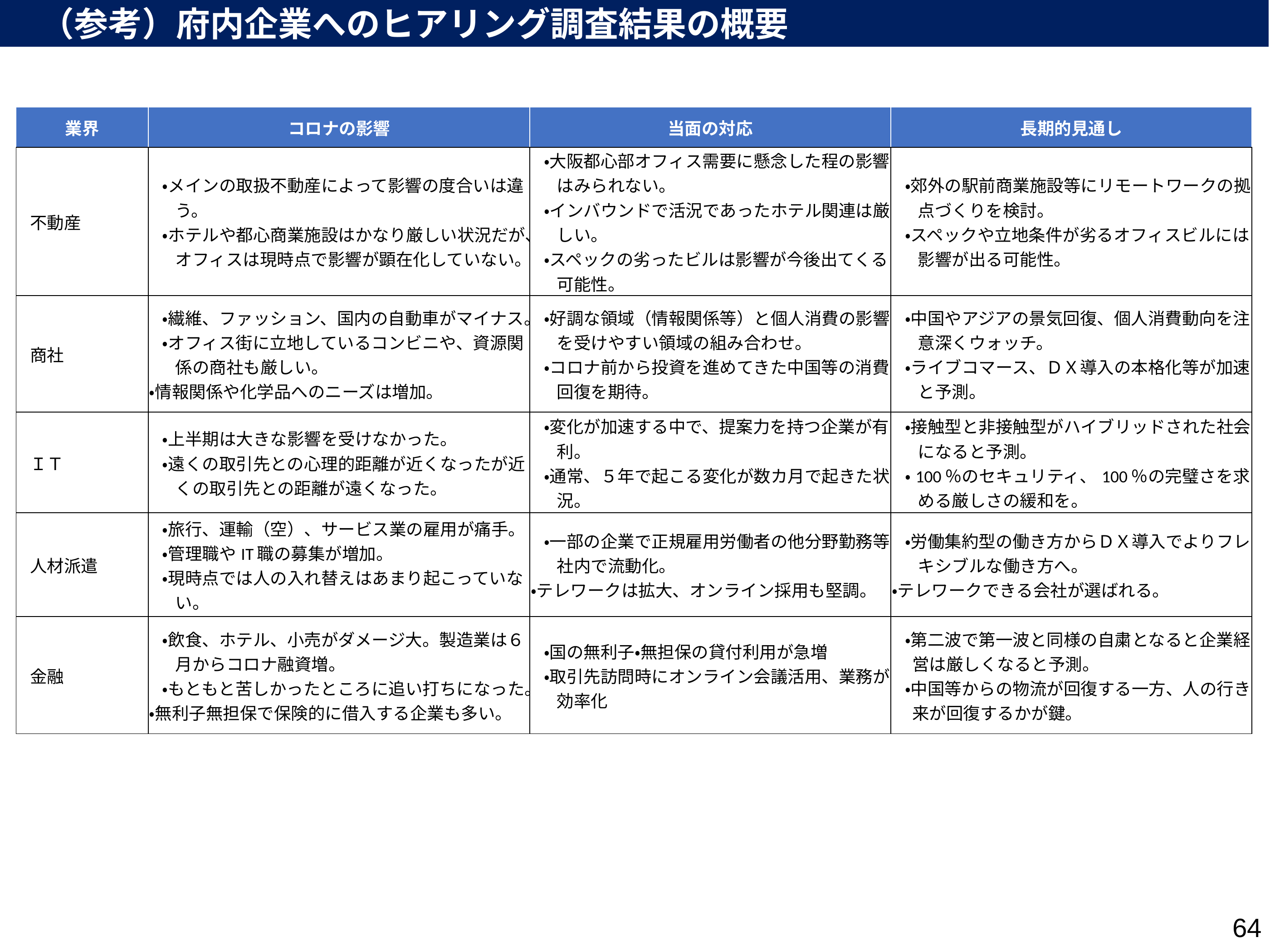

（参考）府内企業へのヒアリング調査結果の概要
| 業界 | コロナの影響 | 当面の対応 | 長期的見通し |
| --- | --- | --- | --- |
| 不動産 | ・メインの取扱不動産によって影響の度合いは違う。 ・ホテルや都心商業施設はかなり厳しい状況だが、オフィスは現時点で影響が顕在化していない。 | ・大阪都心部オフィス需要に懸念した程の影響はみられない。 ・インバウンドで活況であったホテル関連は厳しい。 ・スペックの劣ったビルは影響が今後出てくる可能性。 | ・郊外の駅前商業施設等にリモートワークの拠点づくりを検討。 ・スペックや立地条件が劣るオフィスビルには影響が出る可能性。 |
| 商社 | ・繊維、ファッション、国内の自動車がマイナス。 ・オフィス街に立地しているコンビニや、資源関係の商社も厳しい。 ・情報関係や化学品へのニーズは増加。 | ・好調な領域（情報関係等）と個人消費の影響を受けやすい領域の組み合わせ。 ・コロナ前から投資を進めてきた中国等の消費回復を期待。 | ・中国やアジアの景気回復、個人消費動向を注意深くウォッチ。 ・ライブコマース、ＤＸ導入の本格化等が加速と予測。 |
| ＩＴ | ・上半期は大きな影響を受けなかった。 ・遠くの取引先との心理的距離が近くなったが近くの取引先との距離が遠くなった。 | ・変化が加速する中で、提案力を持つ企業が有利。 ・通常、５年で起こる変化が数カ月で起きた状況。 | ・接触型と非接触型がハイブリッドされた社会になると予測。 ・100％のセキュリティ、100％の完璧さを求める厳しさの緩和を。 |
| 人材派遣 | ・旅行、運輸（空）、サービス業の雇用が痛手。 ・管理職やIT職の募集が増加。 ・現時点では人の入れ替えはあまり起こっていない。 | ・一部の企業で正規雇用労働者の他分野勤務等、社内で流動化。 ・テレワークは拡大、オンライン採用も堅調。 | ・労働集約型の働き方からＤＸ導入でよりフレキシブルな働き方へ。 ・テレワークできる会社が選ばれる。 |
| 金融 | ・飲食、ホテル、小売がダメージ大。製造業は６月からコロナ融資増。 ・もともと苦しかったところに追い打ちになった。 ・無利子無担保で保険的に借入する企業も多い。 | ・国の無利子・無担保の貸付利用が急増 ・取引先訪問時にオンライン会議活用、業務が効率化 | ・第二波で第一波と同様の自粛となると企業経営は厳しくなると予測。 ・中国等からの物流が回復する一方、人の行き来が回復するかが鍵。 |
64